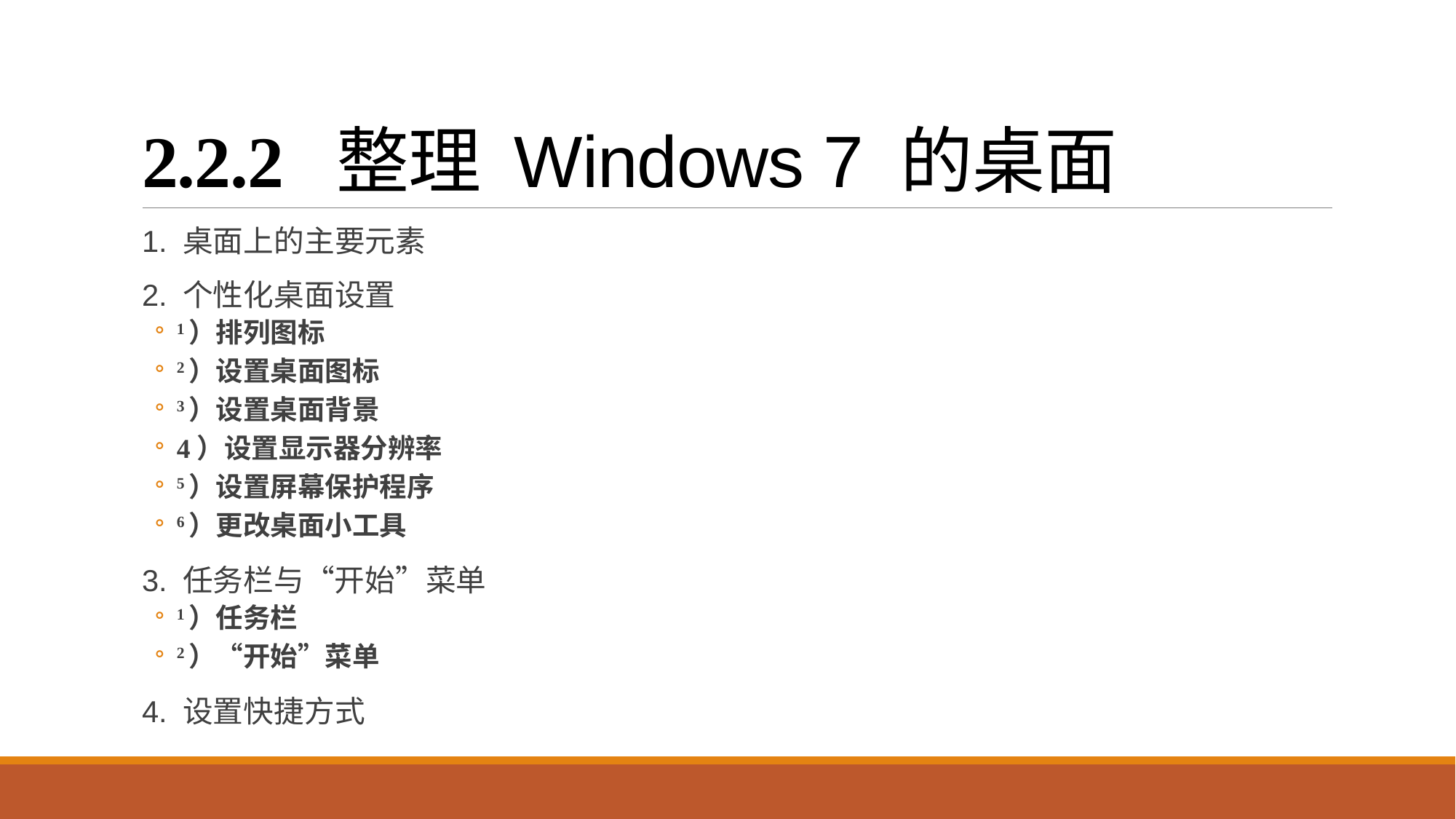

# 2.2.2  整理 Windows 7 的桌面
1. 桌面上的主要元素
2. 个性化桌面设置
1）排列图标
2）设置桌面图标
3）设置桌面背景
4）设置显示器分辨率
5）设置屏幕保护程序
6）更改桌面小工具
3. 任务栏与“开始”菜单
1）任务栏
2）“开始”菜单
4. 设置快捷方式